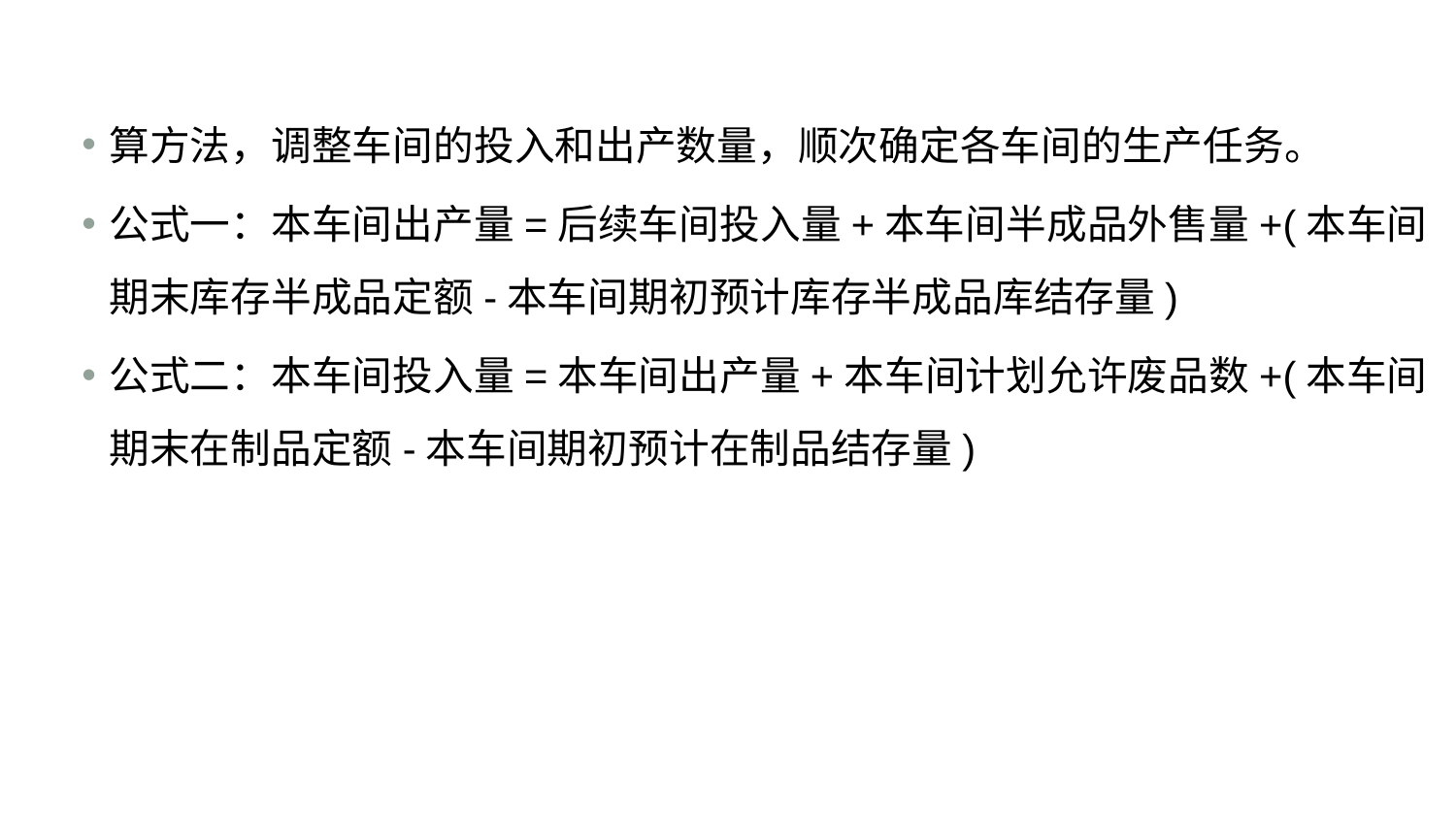

#
算方法，调整车间的投入和出产数量，顺次确定各车间的生产任务。
公式一：本车间出产量=后续车间投入量+本车间半成品外售量+(本车间期末库存半成品定额-本车间期初预计库存半成品库结存量)
公式二：本车间投入量=本车间出产量+本车间计划允许废品数+(本车间期末在制品定额-本车间期初预计在制品结存量)